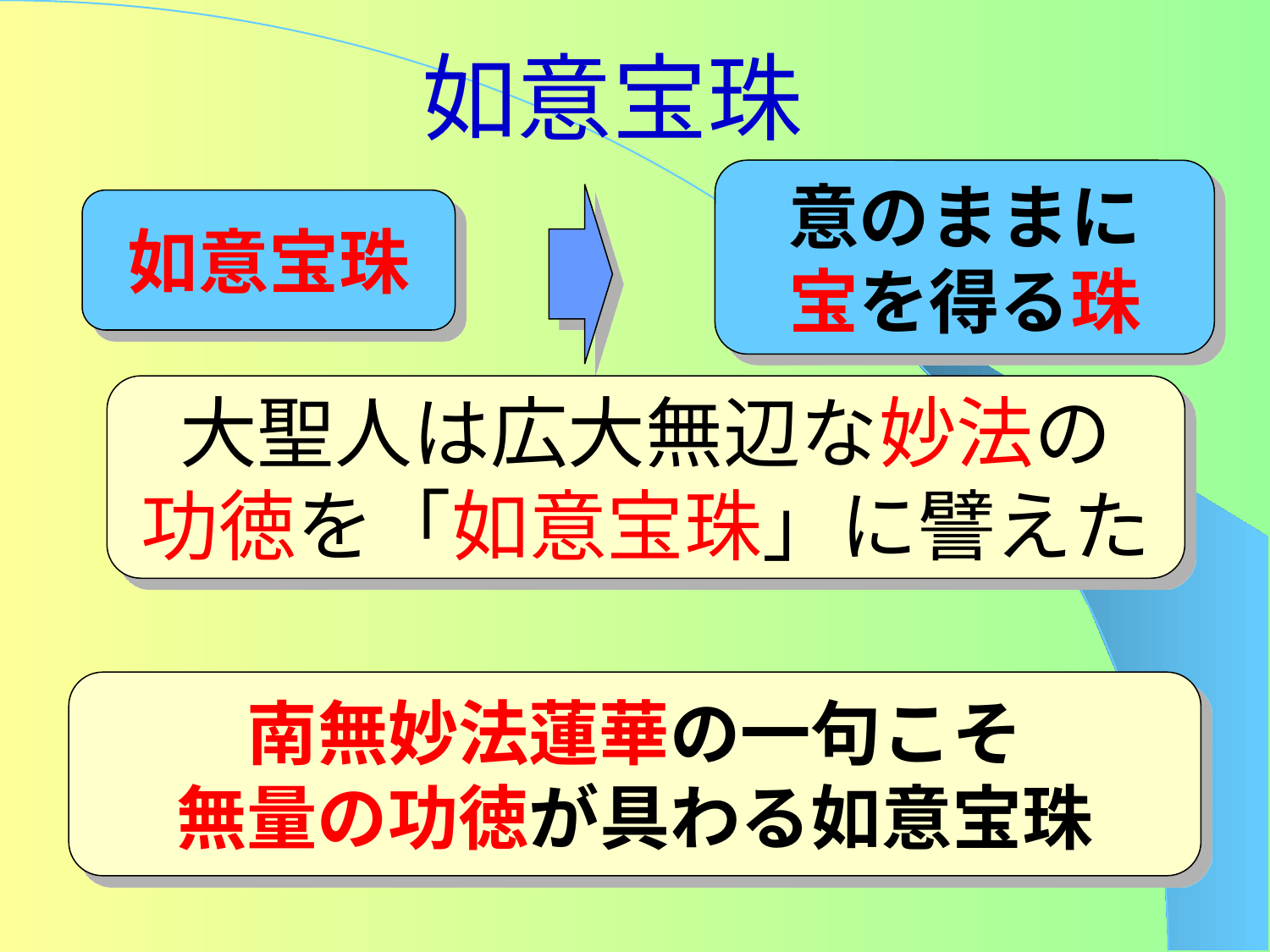

# 如意宝珠
意のままに
宝を得る珠

如意宝珠
大聖人は広大無辺な妙法の
功徳を「如意宝珠」に譬えた
南無妙法蓮華の一句こそ
無量の功徳が具わる如意宝珠